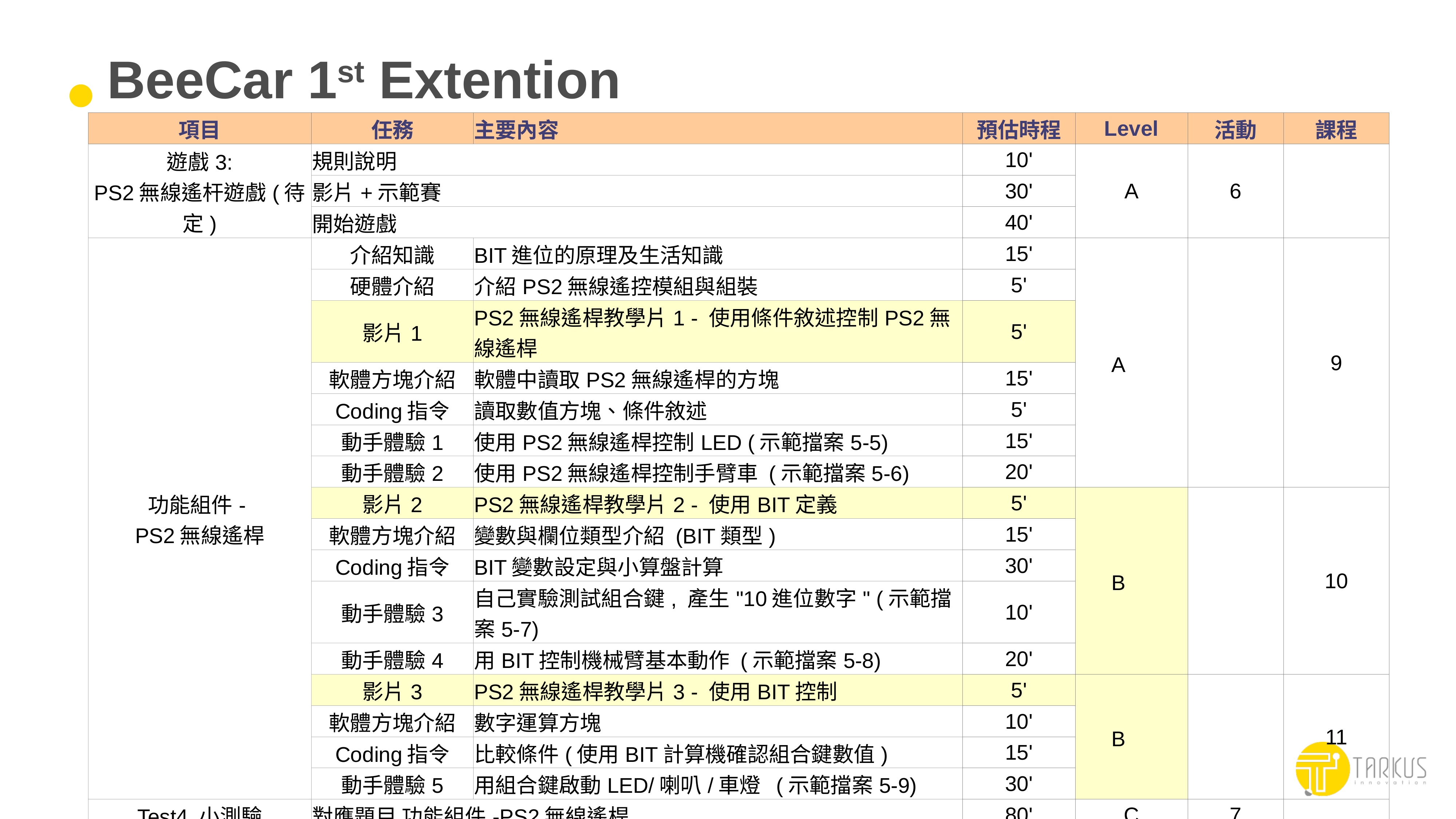

# BeeCar 1st Extention
| 項目 | 任務 | 主要內容 | 預估時程 | Level | 活動 | 課程 |
| --- | --- | --- | --- | --- | --- | --- |
| 遊戲3: PS2無線遙杆遊戲(待定) | 規則說明 |  | 10' | A | 6 |  |
|  | 影片+示範賽 |  | 30' |  |  |  |
|  | 開始遊戲 |  | 40' |  |  |  |
| 功能組件- PS2無線遙桿 | 介紹知識 | BIT進位的原理及生活知識 | 15' | A |  | 9 |
|  | 硬體介紹 | 介紹PS2無線遙控模組與組裝 | 5' |  |  |  |
|  | 影片1 | PS2無線遙桿教學片1 - 使用條件敘述控制PS2無線遙桿 | 5' |  |  |  |
|  | 軟體方塊介紹 | 軟體中讀取PS2無線遙桿的方塊 | 15' |  |  |  |
|  | Coding指令 | 讀取數值方塊、條件敘述 | 5' |  |  |  |
|  | 動手體驗1 | 使用PS2無線遙桿控制LED (示範擋案5-5) | 15' |  |  |  |
|  | 動手體驗2 | 使用PS2無線遙桿控制手臂車 (示範擋案5-6) | 20' |  |  |  |
|  | 影片2 | PS2無線遙桿教學片2 - 使用BIT定義 | 5' | B |  | 10 |
|  | 軟體方塊介紹 | 變數與欄位類型介紹 (BIT類型) | 15' |  |  |  |
|  | Coding指令 | BIT變數設定與小算盤計算 | 30' |  |  |  |
|  | 動手體驗3 | 自己實驗測試組合鍵, 產生"10進位數字" (示範擋案5-7) | 10' |  |  |  |
|  | 動手體驗4 | 用BIT控制機械臂基本動作 (示範擋案5-8) | 20' |  |  |  |
|  | 影片3 | PS2無線遙桿教學片3 - 使用BIT控制 | 5' | B |  | 11 |
|  | 軟體方塊介紹 | 數字運算方塊 | 10' |  |  |  |
|  | Coding指令 | 比較條件(使用BIT計算機確認組合鍵數值) | 15' |  |  |  |
|  | 動手體驗5 | 用組合鍵啟動LED/喇叭/車燈 (示範擋案5-9) | 30' |  |  |  |
| Test4 小測驗 | 對應題目 功能組件-PS2無線遙桿 |  | 80' | C | 7 |  |